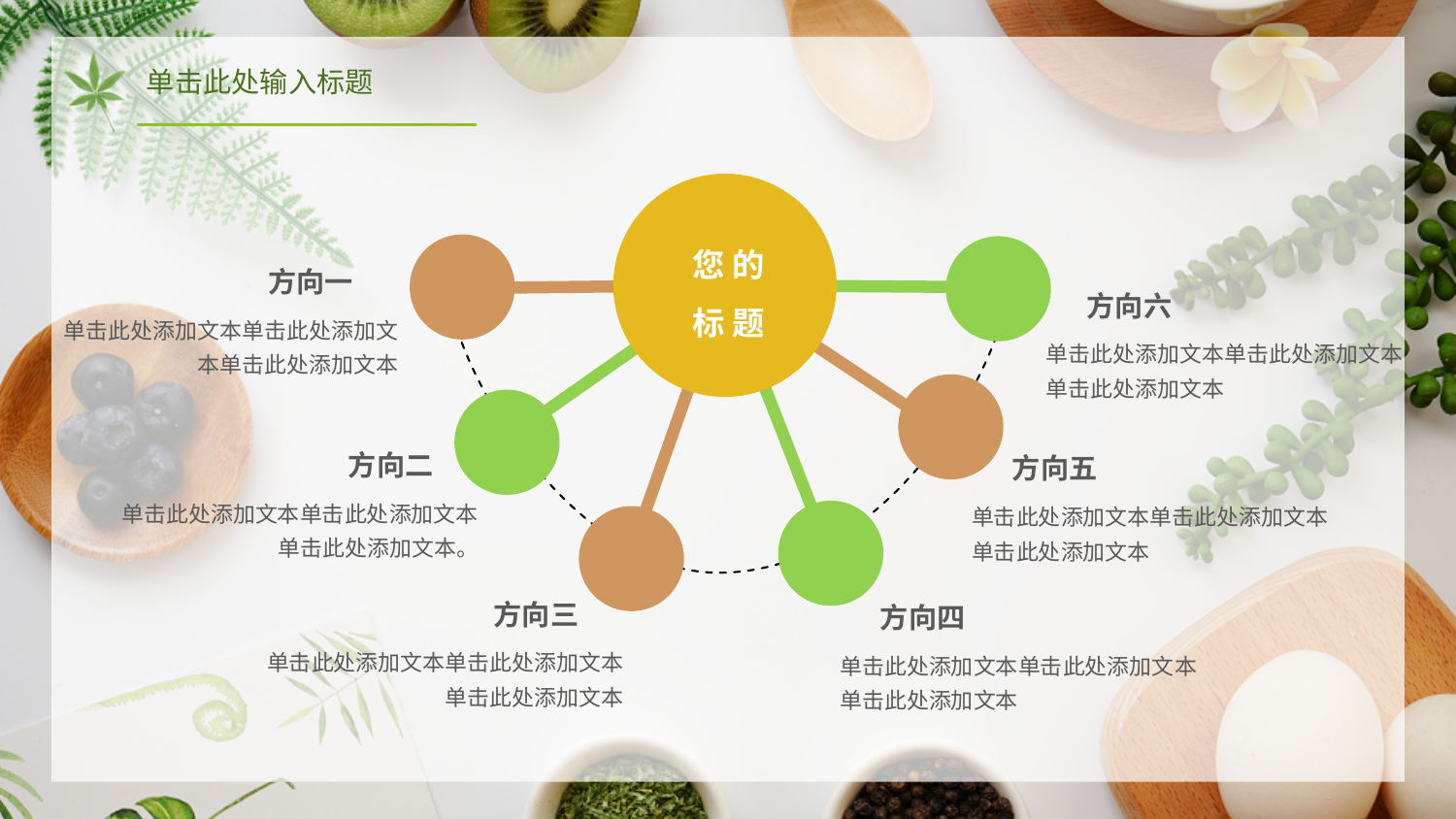

单击此处输入标题

您 的
标 题

方向一
方向六

单击此处添加文本单击此处添加文本单击此处添加文本
单击此处添加文本单击此处添加文本单击此处添加文本

方向二
方向五
单击此处添加文本单击此处添加文本单击此处添加文本。
单击此处添加文本单击此处添加文本单击此处添加文本

方向三
方向四
单击此处添加文本单击此处添加文本单击此处添加文本
单击此处添加文本单击此处添加文本单击此处添加文本
延迟符